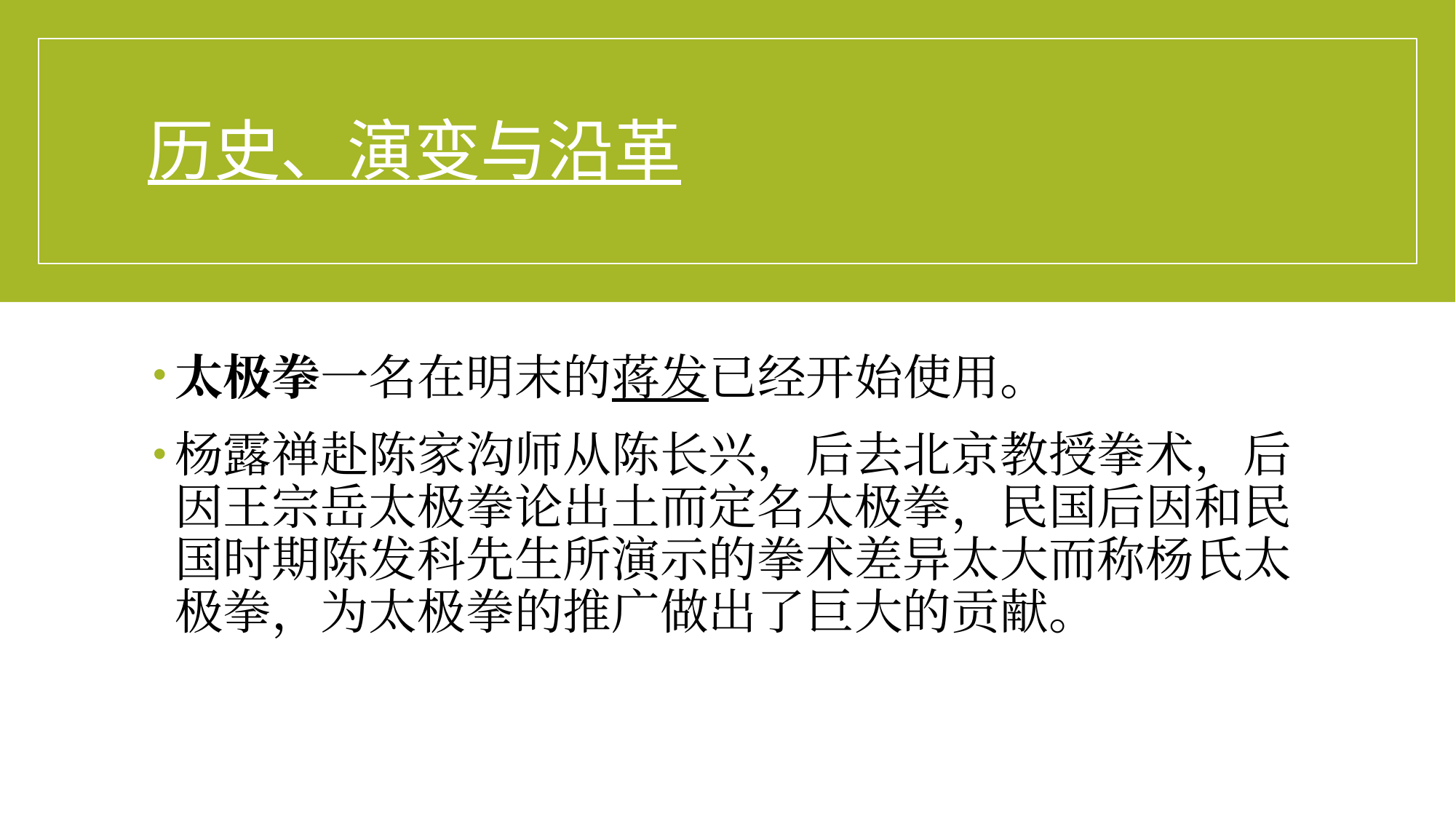

# 历史、演变与沿革

太极拳一名在明末的蒋发已经开始使用。
杨露禅赴陈家沟师从陈长兴，后去北京教授拳术，后因王宗岳太极拳论出土而定名太极拳，民国后因和民国时期陈发科先生所演示的拳术差异太大而称杨氏太极拳，为太极拳的推广做出了巨大的贡献。